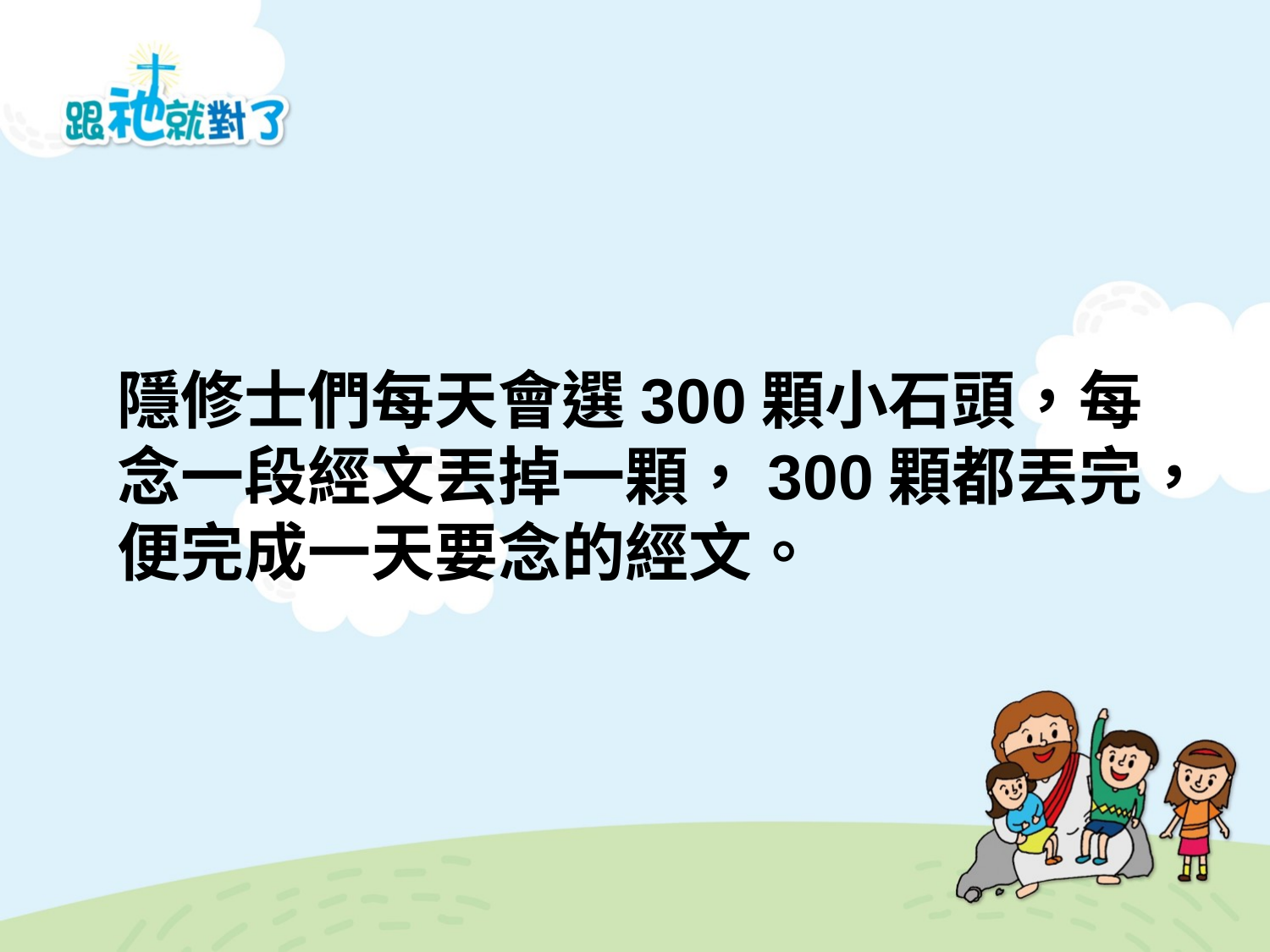

隱修士們每天會選300顆小石頭，每念一段經文丟掉一顆，300顆都丟完，便完成一天要念的經文。